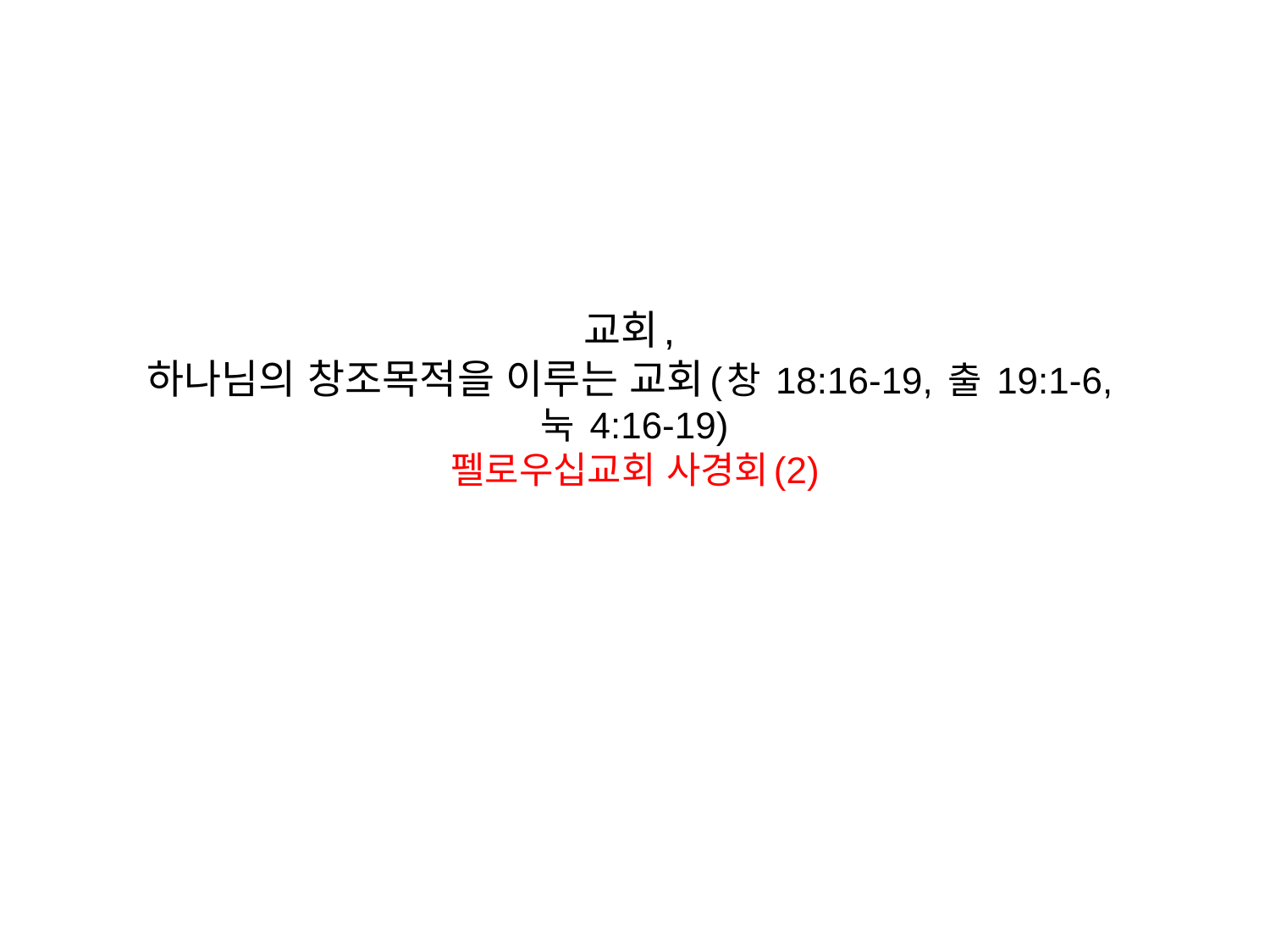

# 교회, 하나님의 창조목적을 이루는 교회(창 18:16-19, 출 19:1-6, 눅 4:16-19) 펠로우십교회 사경회(2)